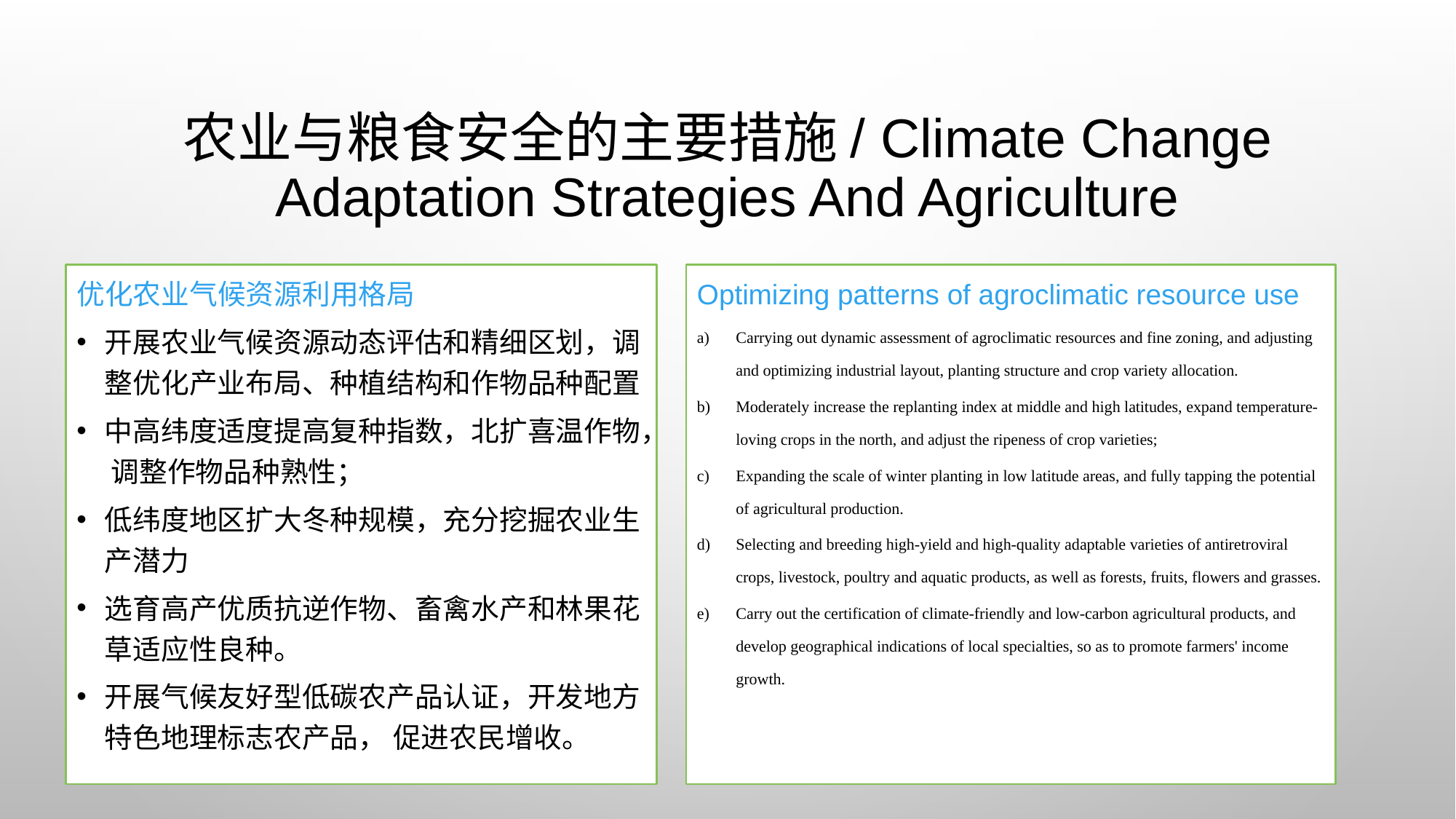

# 农业与粮食安全的主要措施/ Climate Change Adaptation Strategies And Agriculture
优化农业气候资源利用格局
开展农业气候资源动态评估和精细区划，调整优化产业布局、种植结构和作物品种配置
中高纬度适度提高复种指数，北扩喜温作物， 调整作物品种熟性；
低纬度地区扩大冬种规模，充分挖掘农业生产潜力
选育高产优质抗逆作物、畜禽水产和林果花草适应性良种。
开展气候友好型低碳农产品认证，开发地方特色地理标志农产品， 促进农民增收。

Optimizing patterns of agroclimatic resource use
Carrying out dynamic assessment of agroclimatic resources and fine zoning, and adjusting and optimizing industrial layout, planting structure and crop variety allocation.
Moderately increase the replanting index at middle and high latitudes, expand temperature-loving crops in the north, and adjust the ripeness of crop varieties;
Expanding the scale of winter planting in low latitude areas, and fully tapping the potential of agricultural production.
Selecting and breeding high-yield and high-quality adaptable varieties of antiretroviral crops, livestock, poultry and aquatic products, as well as forests, fruits, flowers and grasses.
Carry out the certification of climate-friendly and low-carbon agricultural products, and develop geographical indications of local specialties, so as to promote farmers' income growth.